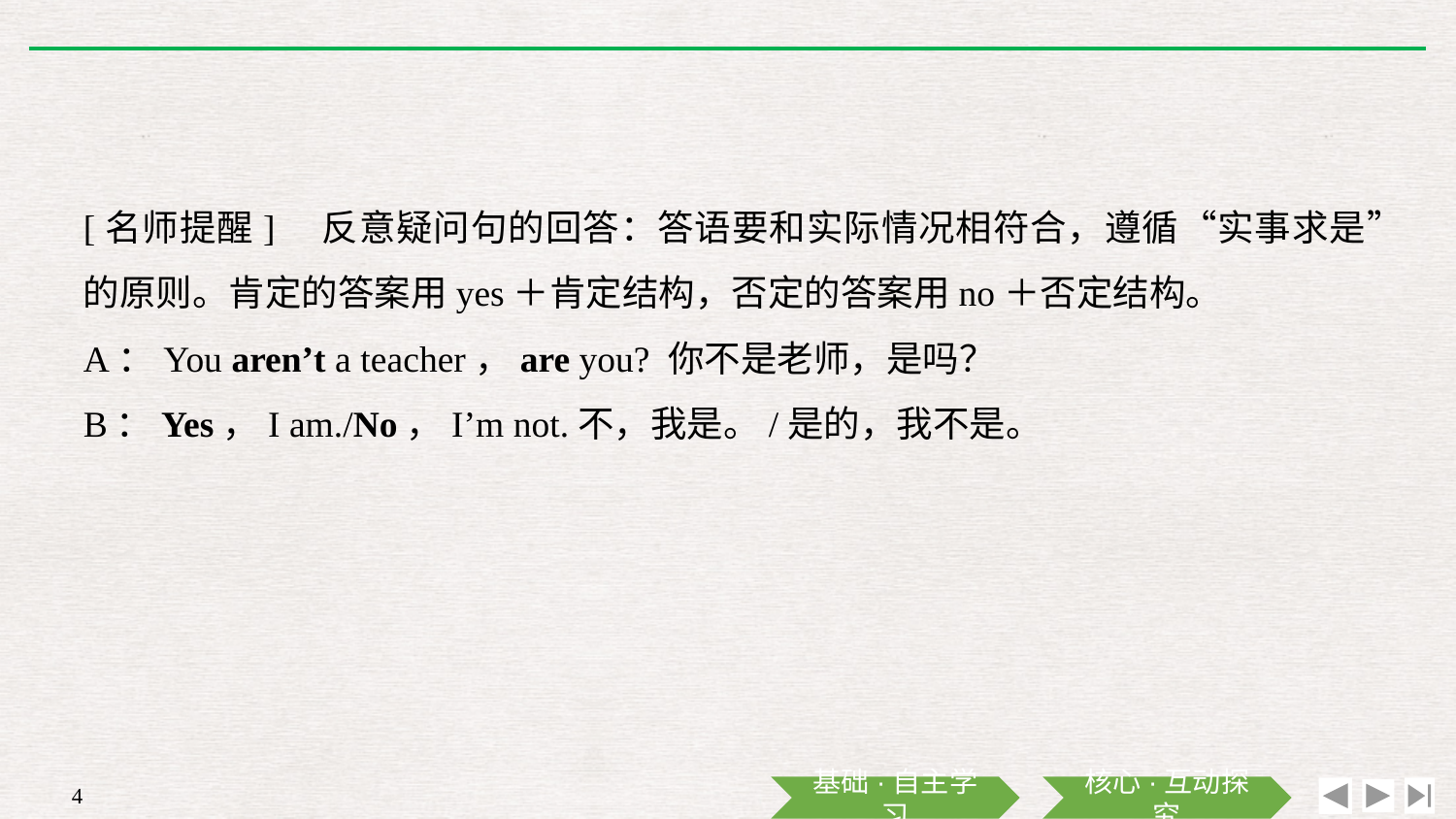

[名师提醒]　反意疑问句的回答：答语要和实际情况相符合，遵循“实事求是”的原则。肯定的答案用yes＋肯定结构，否定的答案用no＋否定结构。
A：You aren’t a teacher，are you? 你不是老师，是吗？
B：Yes，I am./No，I’m not.不，我是。/是的，我不是。